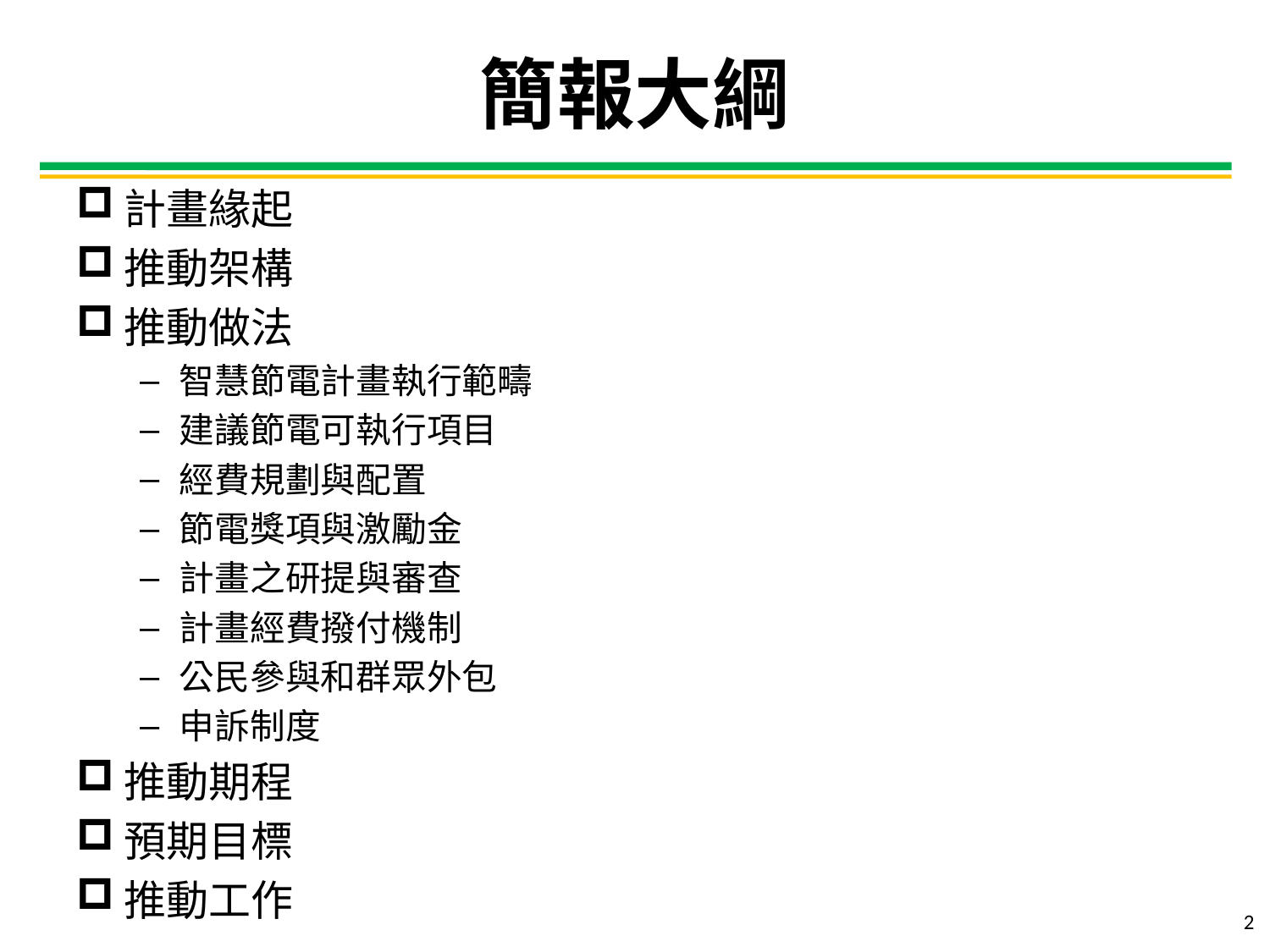

# 簡報大綱
計畫緣起
推動架構
推動做法
智慧節電計畫執行範疇
建議節電可執行項目
經費規劃與配置
節電獎項與激勵金
計畫之研提與審查
計畫經費撥付機制
公民參與和群眾外包
申訴制度
推動期程
預期目標
推動工作
2